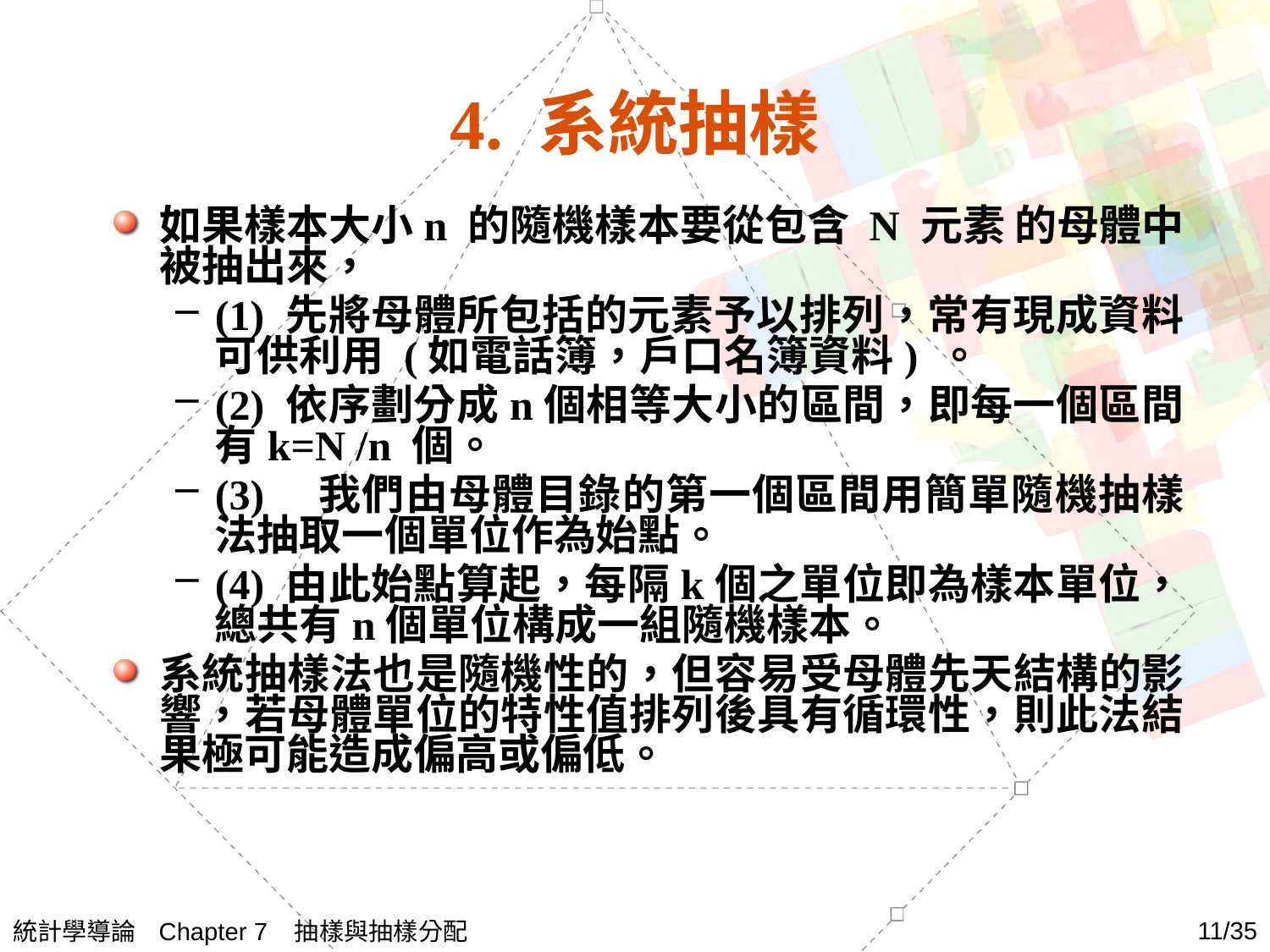

# 4. 系統抽樣
如果樣本大小n 的隨機樣本要從包含 N 元素 的母體中被抽出來，
(1) 先將母體所包括的元素予以排列，常有現成資料可供利用 (如電話簿，戶口名簿資料) 。
(2) 依序劃分成n個相等大小的區間，即每一個區間有k=N /n 個。
(3)　我們由母體目錄的第一個區間用簡單隨機抽樣法抽取一個單位作為始點。
(4) 由此始點算起，每隔k個之單位即為樣本單位，總共有n個單位構成一組隨機樣本。
系統抽樣法也是隨機性的，但容易受母體先天結構的影響，若母體單位的特性值排列後具有循環性，則此法結果極可能造成偏高或偏低。
統計學導論   Chapter 7   抽樣與抽樣分配
11/35